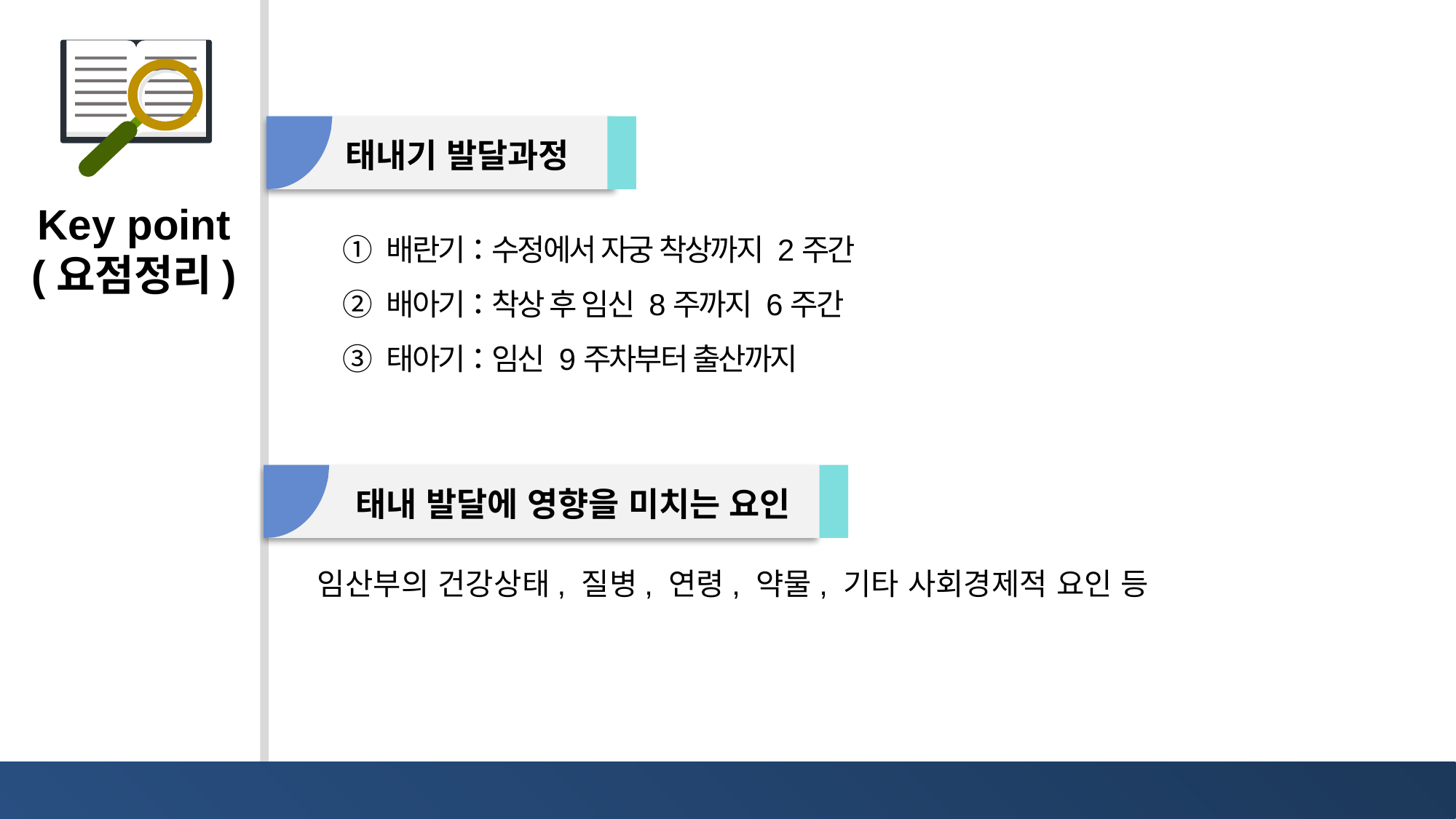

태내기 발달과정
① 배란기：수정에서 자궁 착상까지 2주간
② 배아기：착상 후 임신 8주까지 6주간
③ 태아기：임신 9주차부터 출산까지

태내 발달에 영향을 미치는 요인
임산부의 건강상태, 질병, 연령, 약물, 기타 사회경제적 요인 등